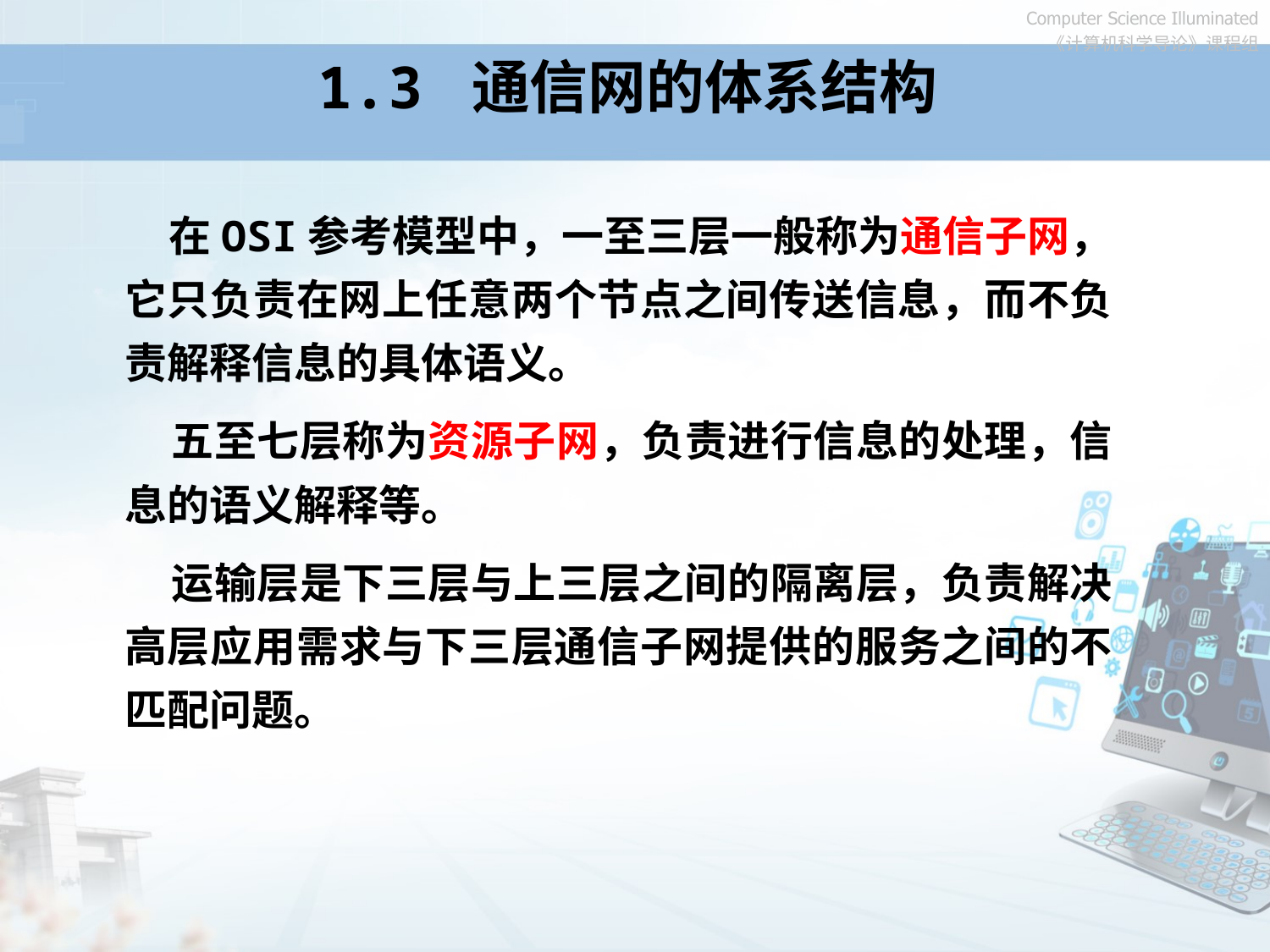

# 1.3 通信网的体系结构
      在OSI参考模型中，一至三层一般称为通信子网，它只负责在网上任意两个节点之间传送信息，而不负责解释信息的具体语义。
      五至七层称为资源子网，负责进行信息的处理，信息的语义解释等。
      运输层是下三层与上三层之间的隔离层，负责解决高层应用需求与下三层通信子网提供的服务之间的不匹配问题。